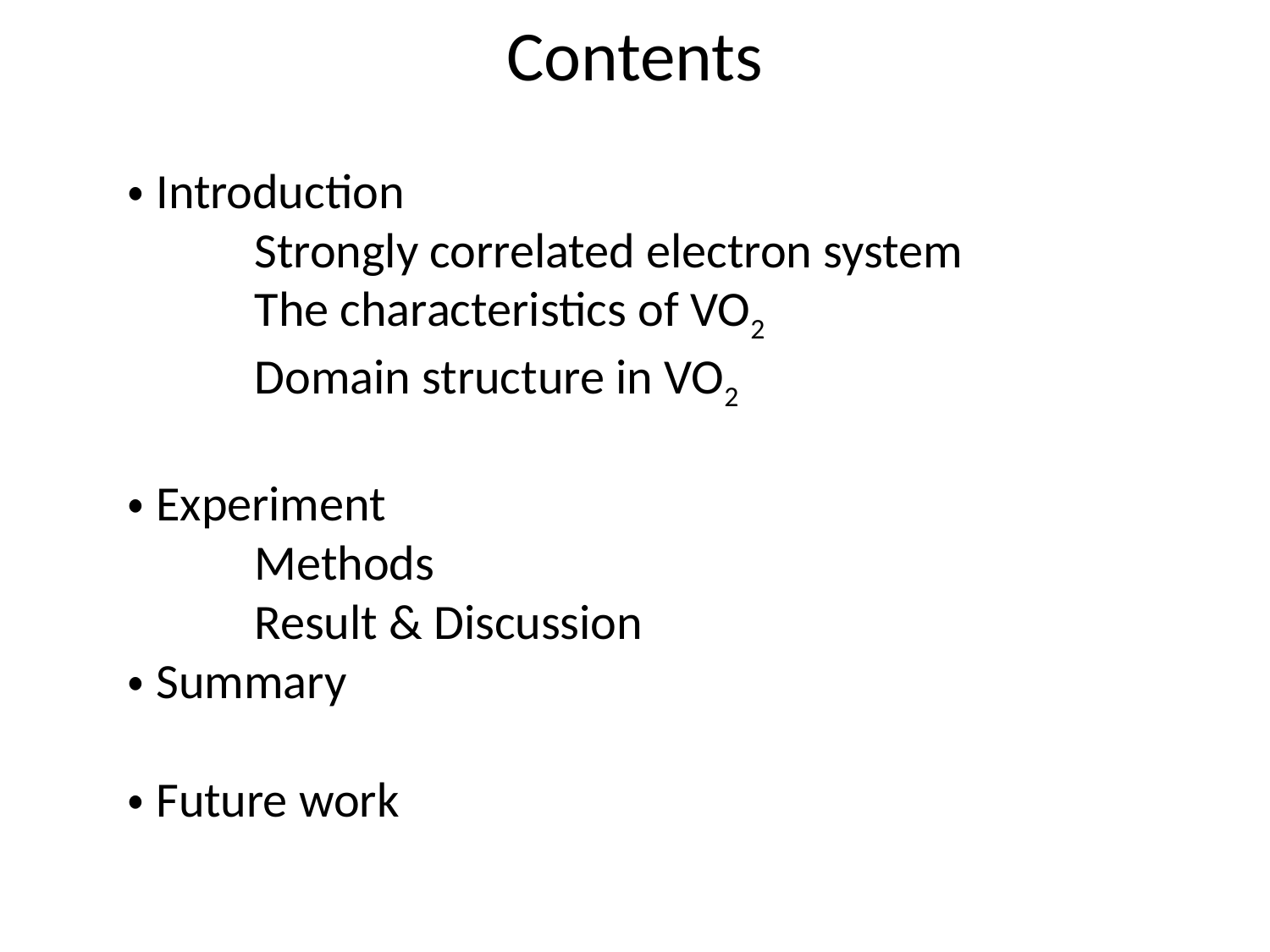

Contents
・Introduction
	Strongly correlated electron system
	The characteristics of VO2
	Domain structure in VO2

・Experiment
	Methods
	Result & Discussion
・Summary

・Future work